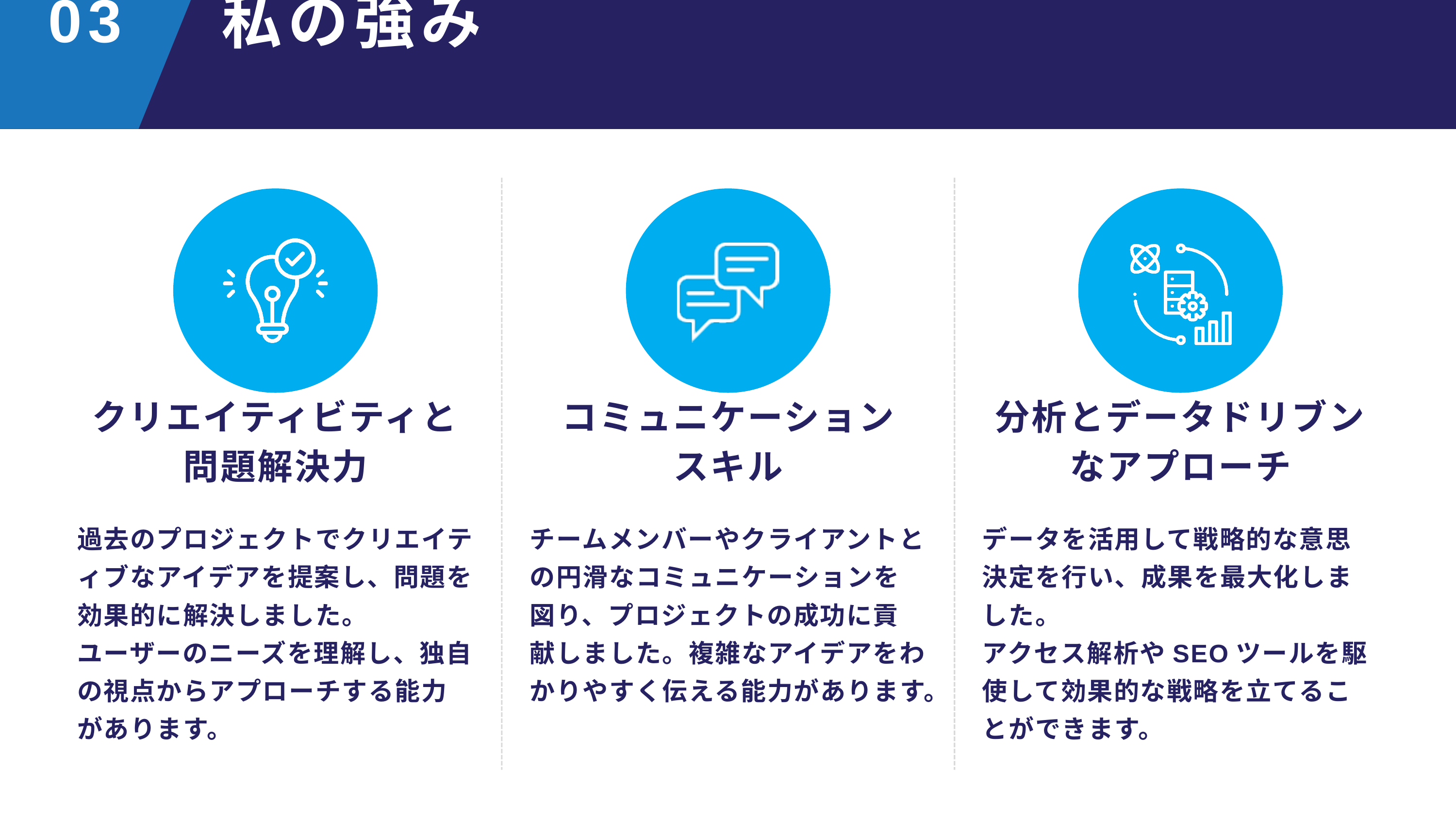

03
私の強み

クリエイティビティと問題解決力
コミュニケーション
スキル
分析とデータドリブンなアプローチ
過去のプロジェクトでクリエイティブなアイデアを提案し、問題を効果的に解決しました。
ユーザーのニーズを理解し、独自の視点からアプローチする能力があります。
チームメンバーやクライアントとの円滑なコミュニケーションを図り、プロジェクトの成功に貢献しました。複雑なアイデアをわかりやすく伝える能力があります。
データを活用して戦略的な意思決定を行い、成果を最大化しました。
アクセス解析やSEOツールを駆使して効果的な戦略を立てることができます。